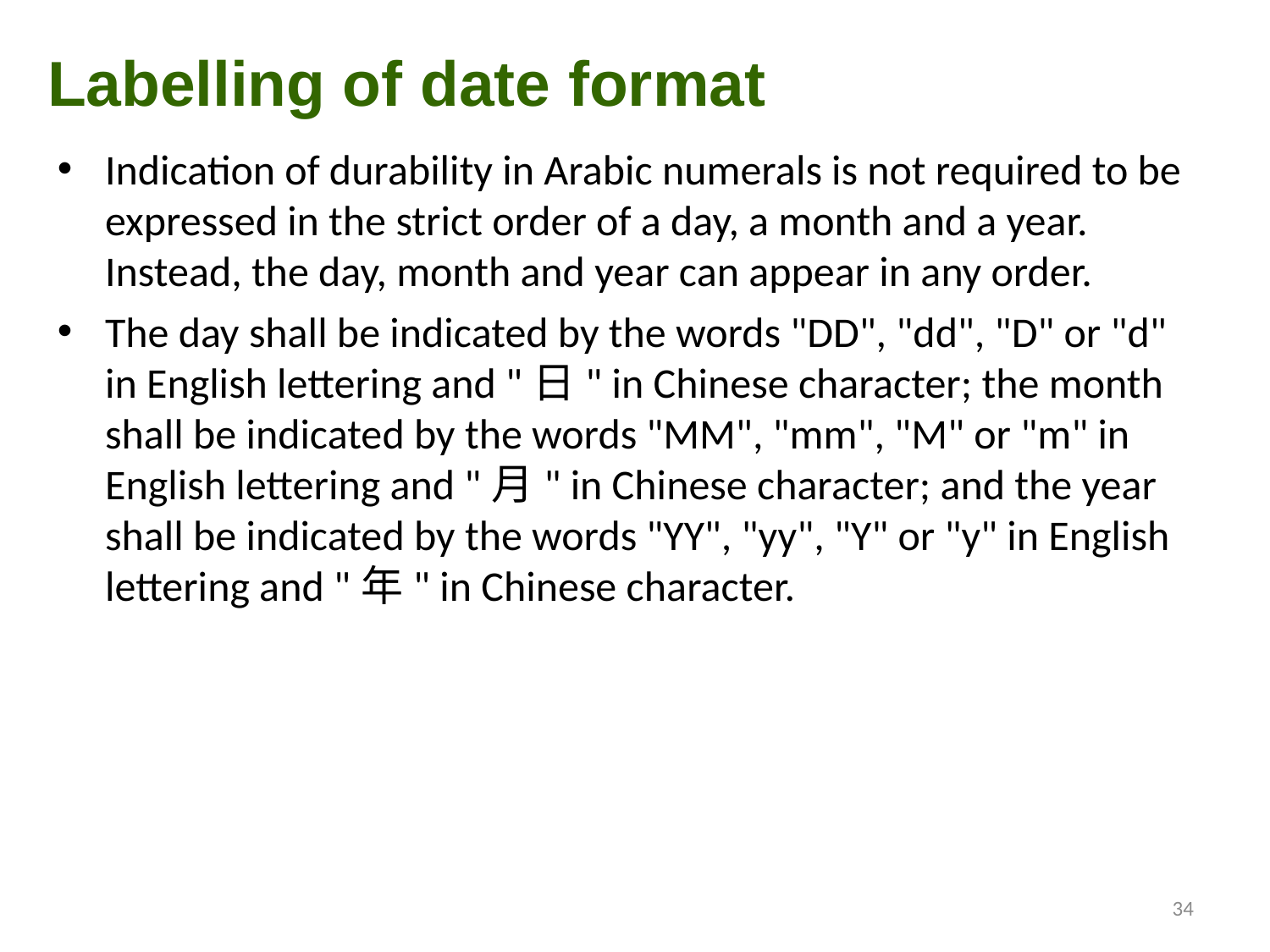

Labelling of date format
Indication of durability in Arabic numerals is not required to be expressed in the strict order of a day, a month and a year. Instead, the day, month and year can appear in any order.
The day shall be indicated by the words "DD", "dd", "D" or "d" in English lettering and "日" in Chinese character; the month shall be indicated by the words "MM", "mm", "M" or "m" in English lettering and "月" in Chinese character; and the year shall be indicated by the words "YY", "yy", "Y" or "y" in English lettering and "年" in Chinese character.
34